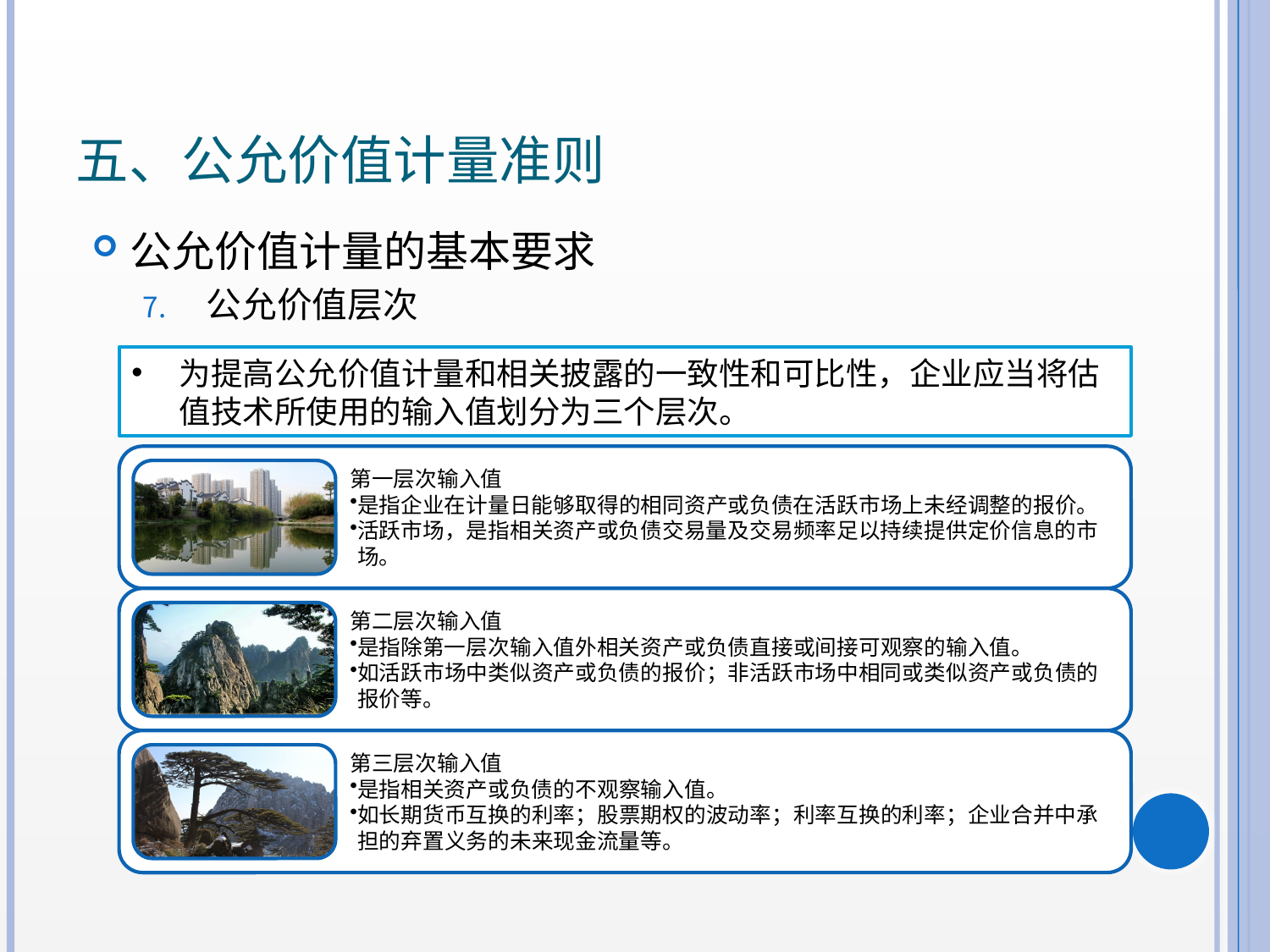

# 五、公允价值计量准则
公允价值计量的基本要求
公允价值层次

为提高公允价值计量和相关披露的一致性和可比性，企业应当将估值技术所使用的输入值划分为三个层次。
第一层次输入值
是指企业在计量日能够取得的相同资产或负债在活跃市场上未经调整的报价。
活跃市场，是指相关资产或负债交易量及交易频率足以持续提供定价信息的市场。
第二层次输入值
是指除第一层次输入值外相关资产或负债直接或间接可观察的输入值。
如活跃市场中类似资产或负债的报价；非活跃市场中相同或类似资产或负债的报价等。
第三层次输入值
是指相关资产或负债的不观察输入值。
如长期货币互换的利率；股票期权的波动率；利率互换的利率；企业合并中承担的弃置义务的未来现金流量等。